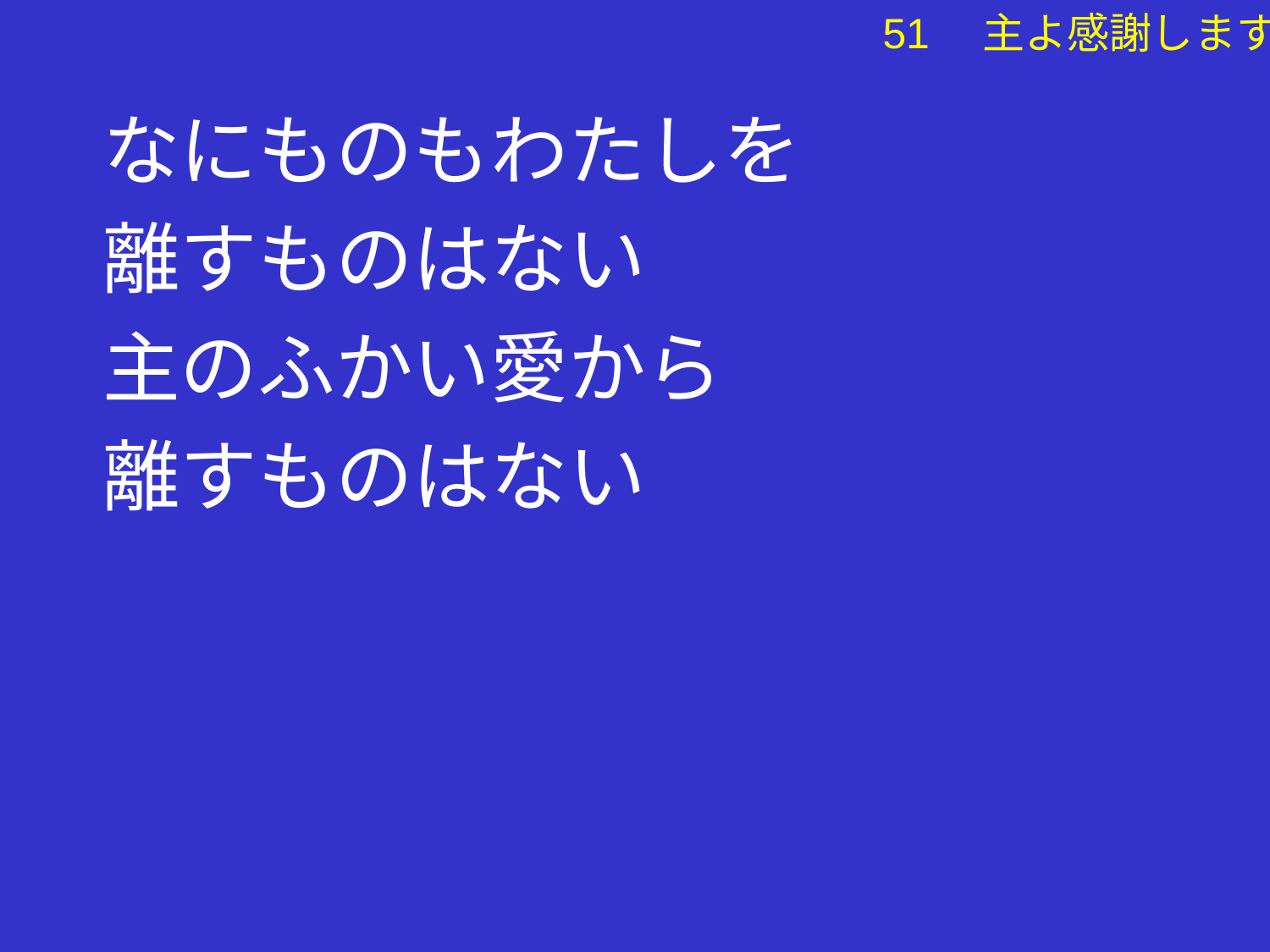

なにものもわたしを
離すものはない
主のふかい愛から
離すものはない
# 51　主よ感謝します